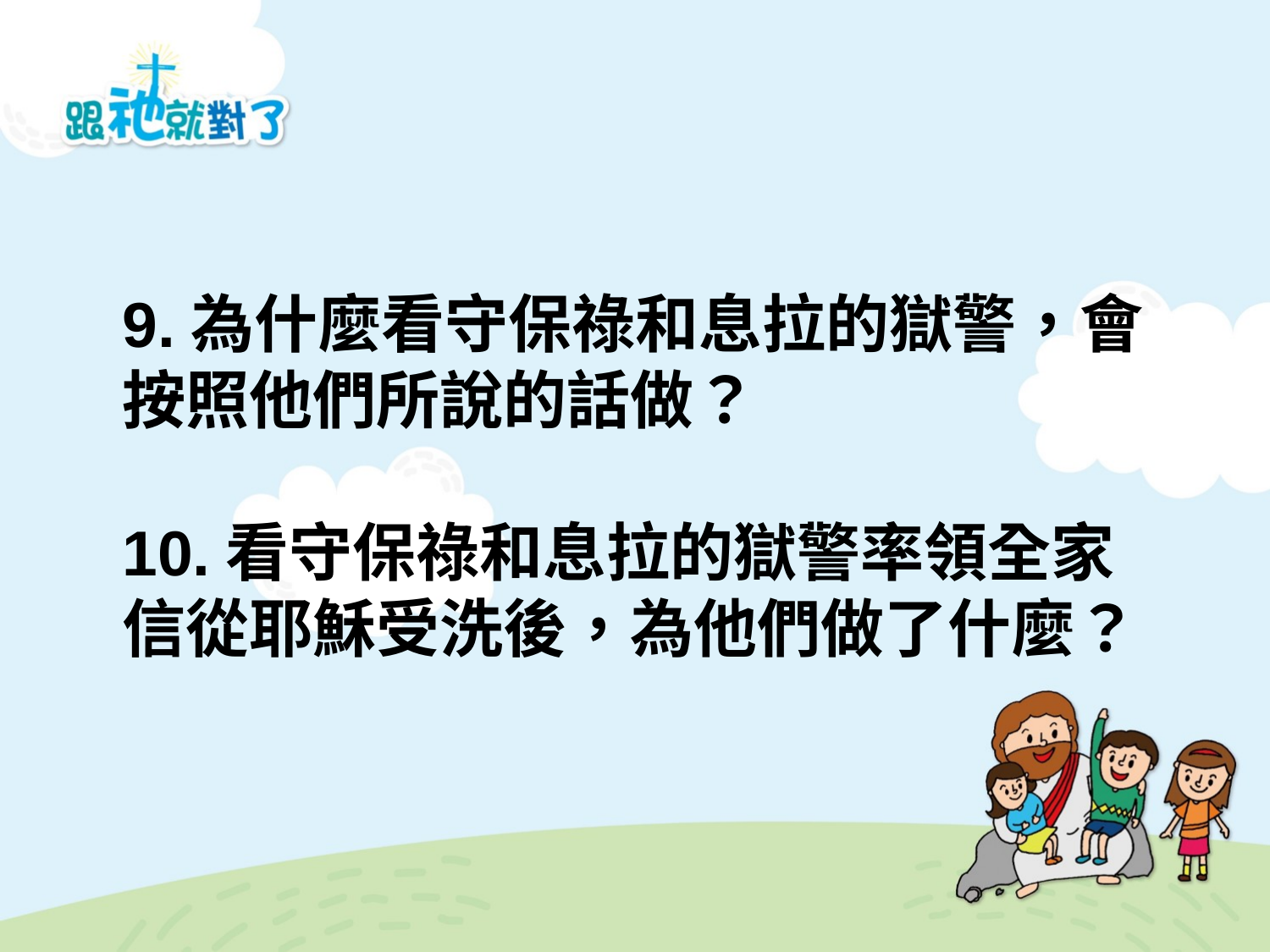

9.為什麼看守保祿和息拉的獄警，會按照他們所說的話做？

10.看守保祿和息拉的獄警率領全家信從耶穌受洗後，為他們做了什麼？